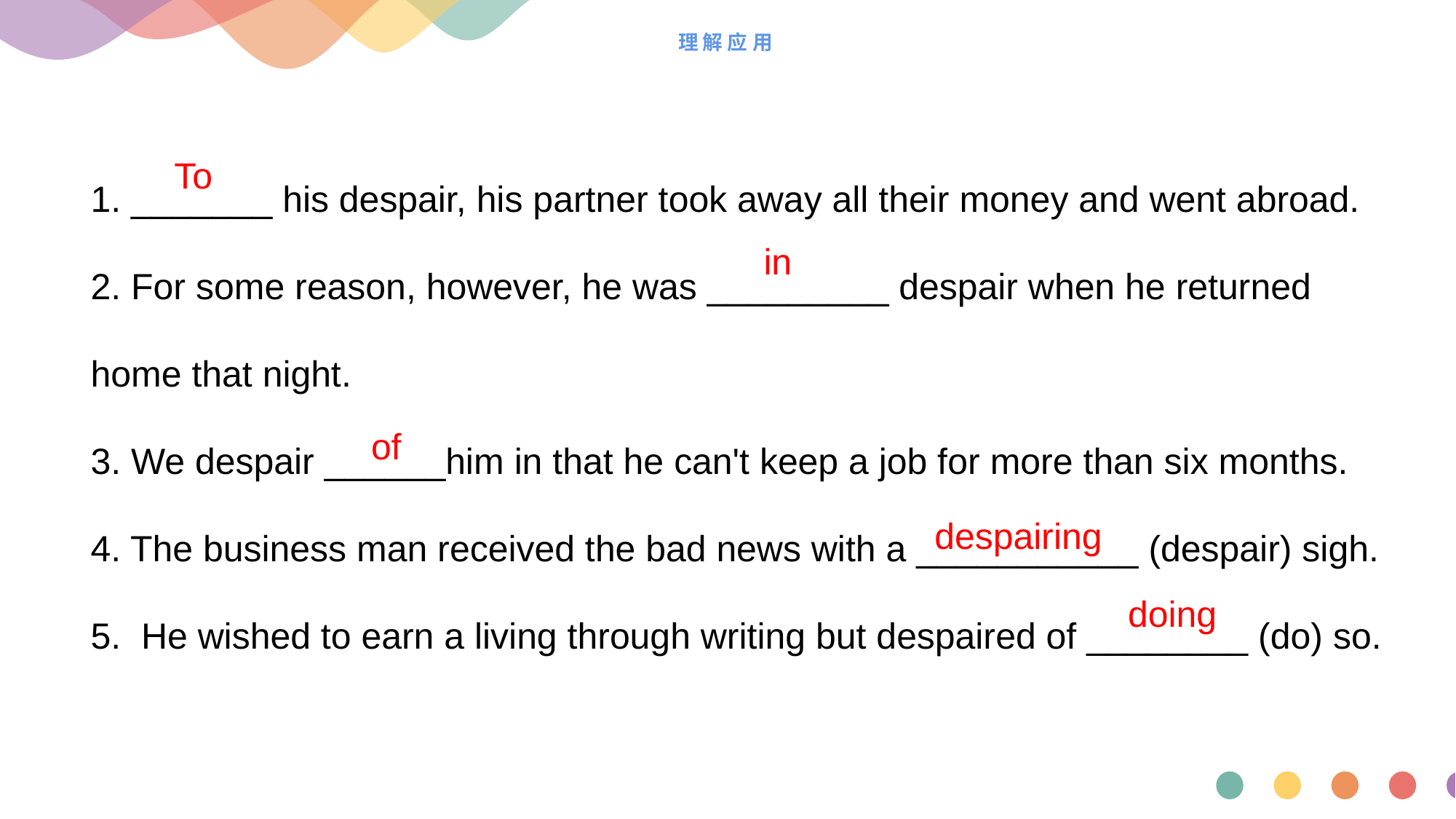

# 理解应用
1. _______ his despair, his partner took away all their money and went abroad.
2. For some reason, however, he was _________ despair when he returned home that night.
3. We despair ______him in that he can't keep a job for more than six months.
4. The business man received the bad news with a ___________ (despair) sigh.
5.  He wished to earn a living through writing but despaired of ________ (do) so.
  To
  in
  of
despairing
  doing